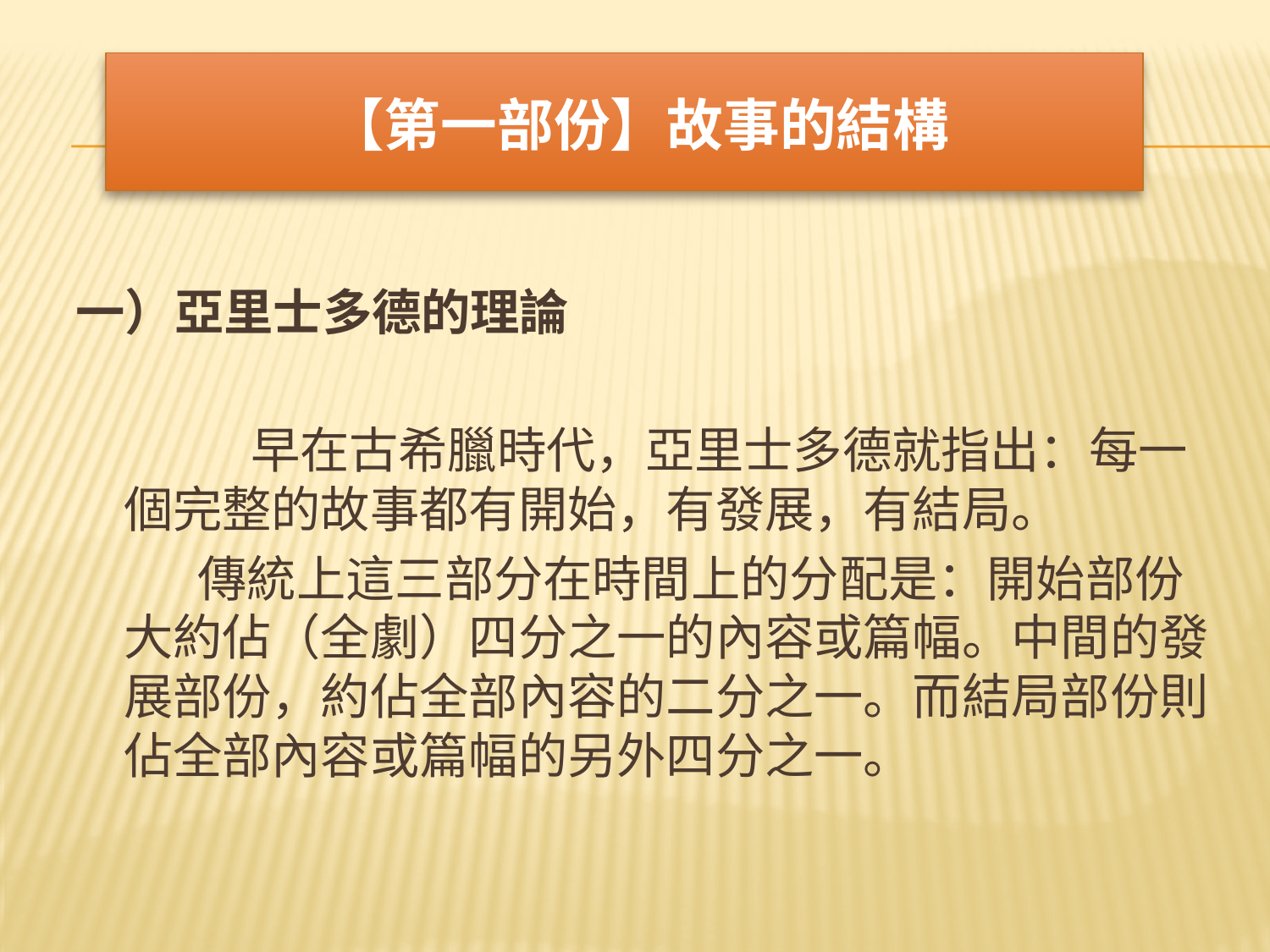

# 【第一部份】故事的結構
一）亞里士多德的理論

		早在古希臘時代，亞里士多德就指出：每一個完整的故事都有開始，有發展，有結局。
          傳統上這三部分在時間上的分配是：開始部份大約佔（全劇）四分之一的內容或篇幅。中間的發展部份，約佔全部內容的二分之一。而結局部份則佔全部內容或篇幅的另外四分之一。